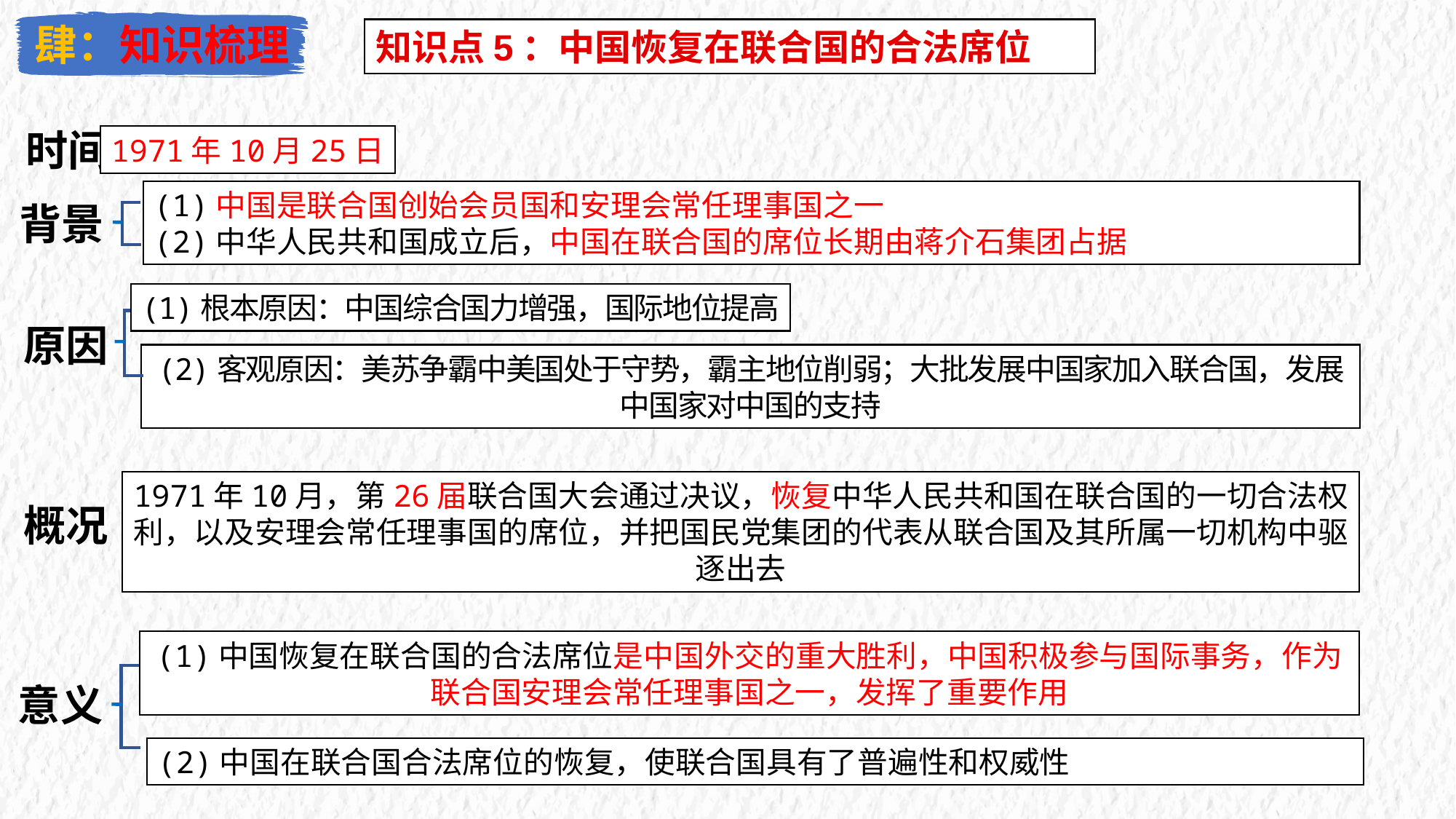

肆：知识梳理
知识点5：中国恢复在联合国的合法席位
时间
1971年10月25日
(1)中国是联合国创始会员国和安理会常任理事国之一
(2)中华人民共和国成立后，中国在联合国的席位长期由蒋介石集团占据
背景

(1)根本原因：中国综合国力增强，国际地位提高

原因
(2)客观原因：美苏争霸中美国处于守势，霸主地位削弱；大批发展中国家加入联合国，发展中国家对中国的支持
1971年10月，第26届联合国大会通过决议，恢复中华人民共和国在联合国的一切合法权利，以及安理会常任理事国的席位，并把国民党集团的代表从联合国及其所属一切机构中驱逐出去
概况
(1)中国恢复在联合国的合法席位是中国外交的重大胜利，中国积极参与国际事务，作为联合国安理会常任理事国之一，发挥了重要作用

意义
(2)中国在联合国合法席位的恢复，使联合国具有了普遍性和权威性